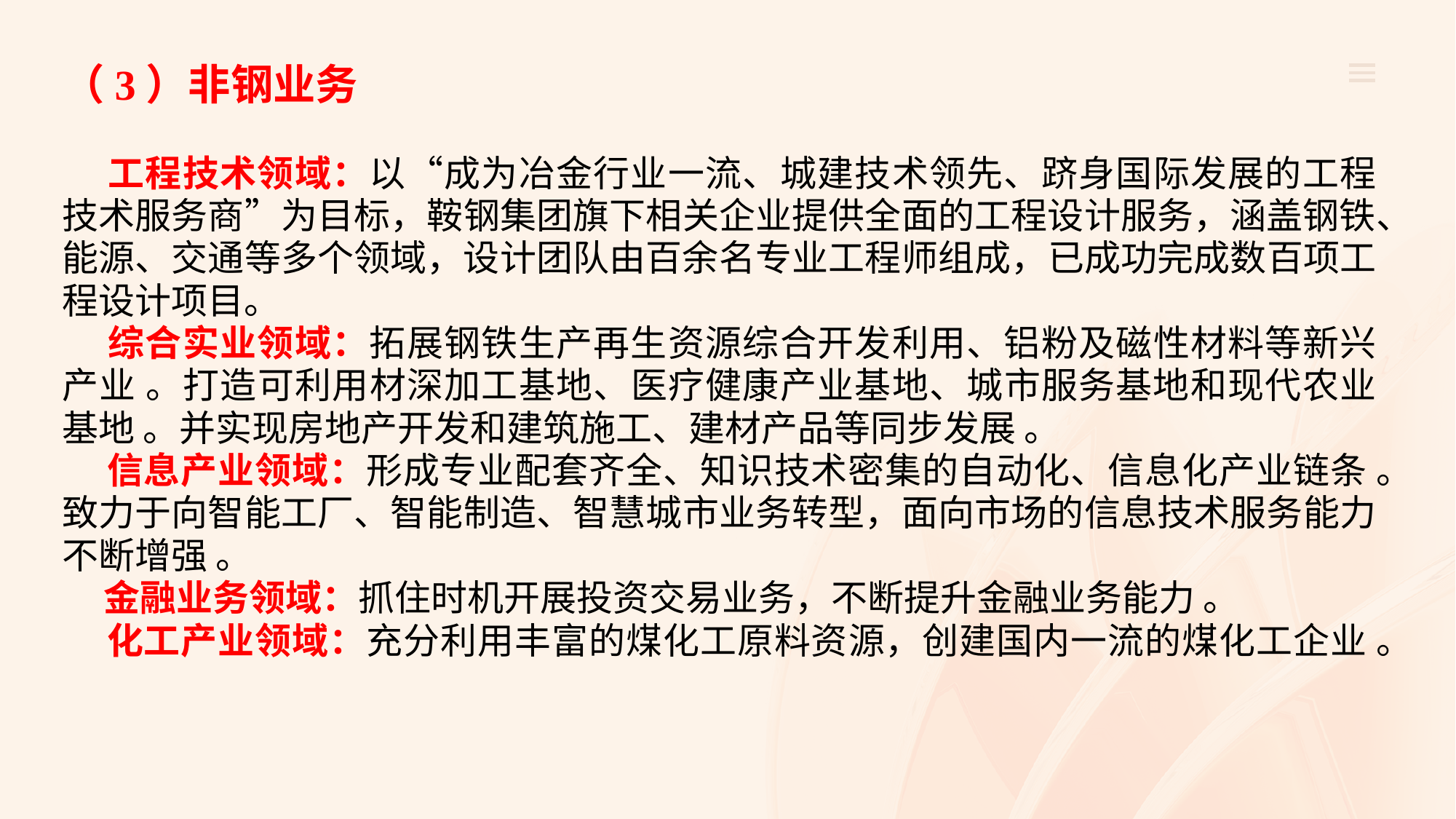

（3）非钢业务​

    工程技术领域：以“成为冶金行业一流、城建技术领先、跻身国际发展的工程技术服务商”为目标，鞍钢集团旗下相关企业提供全面的工程设计服务，涵盖钢铁、能源、交通等多个领域，设计团队由百余名专业工程师组成，已成功完成数百项工程设计项目。
    综合实业领域：拓展钢铁生产再生资源综合开发利用、铝粉及磁性材料等新兴产业 。打造可利用材深加工基地、医疗健康产业基地、城市服务基地和现代农业基地 。并实现房地产开发和建筑施工、建材产品等同步发展 。​
    信息产业领域：形成专业配套齐全、知识技术密集的自动化、信息化产业链条 。致力于向智能工厂、智能制造、智慧城市业务转型，面向市场的信息技术服务能力不断增强 。
    金融业务领域：抓住时机开展投资交易业务，不断提升金融业务能力 。​
    化工产业领域：充分利用丰富的煤化工原料资源，创建国内一流的煤化工企业 。​